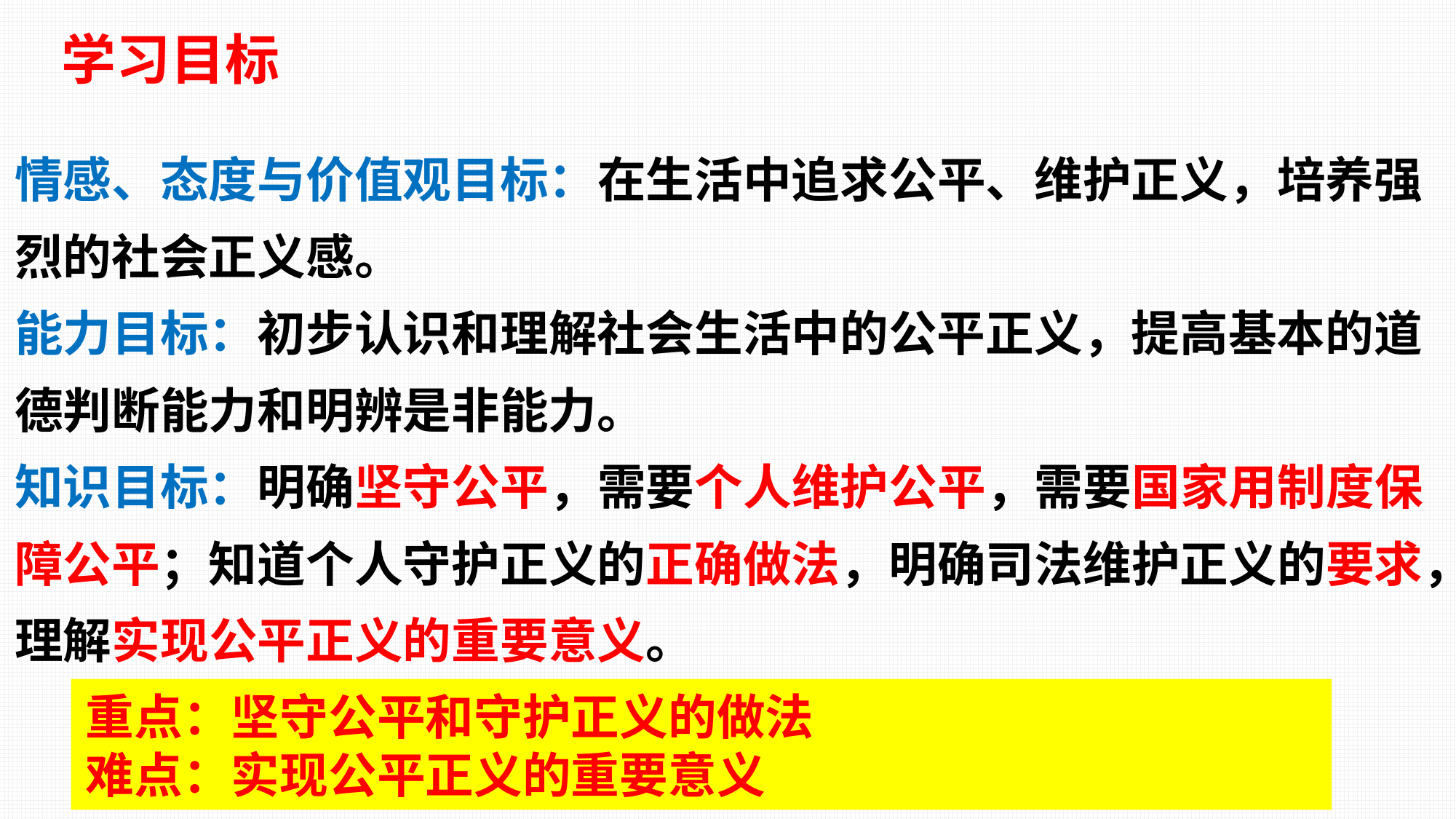

学习目标
情感、态度与价值观目标：在生活中追求公平、维护正义，培养强烈的社会正义感。
能力目标：初步认识和理解社会生活中的公平正义，提高基本的道德判断能力和明辨是非能力。
知识目标：明确坚守公平，需要个人维护公平，需要国家用制度保障公平；知道个人守护正义的正确做法，明确司法维护正义的要求，理解实现公平正义的重要意义。
重点：坚守公平和守护正义的做法
难点：实现公平正义的重要意义